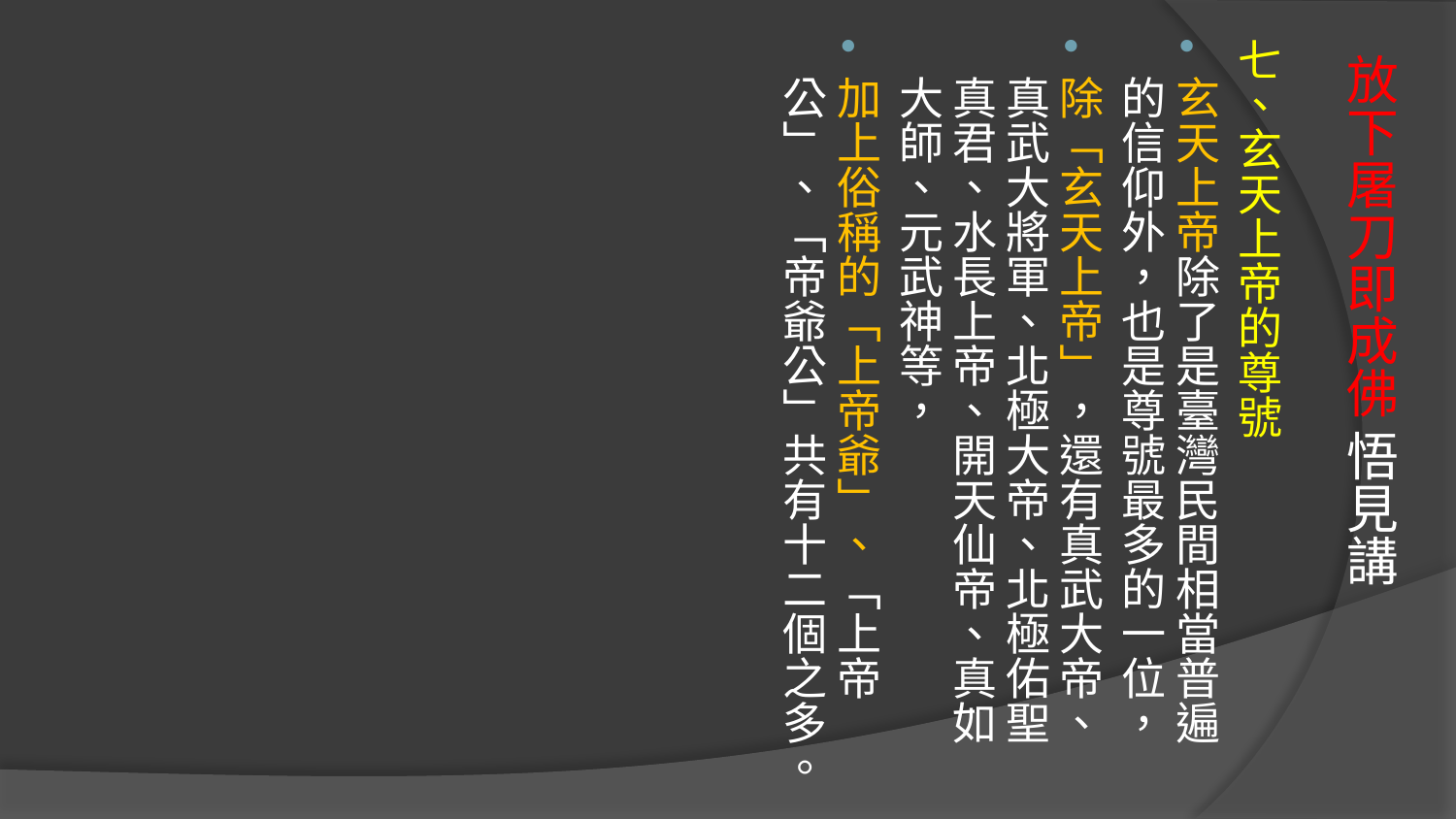

七、玄天上帝的尊號
玄天上帝除了是臺灣民間相當普遍的信仰外，也是尊號最多的一位，
除「玄天上帝」，還有真武大帝、真武大將軍、北極大帝、北極佑聖真君、水長上帝、開天仙帝、真如大師、元武神等，
加上俗稱的「上帝爺」、「上帝公」、「帝爺公」共有十二個之多。

# 放下屠刀即成佛 悟見講